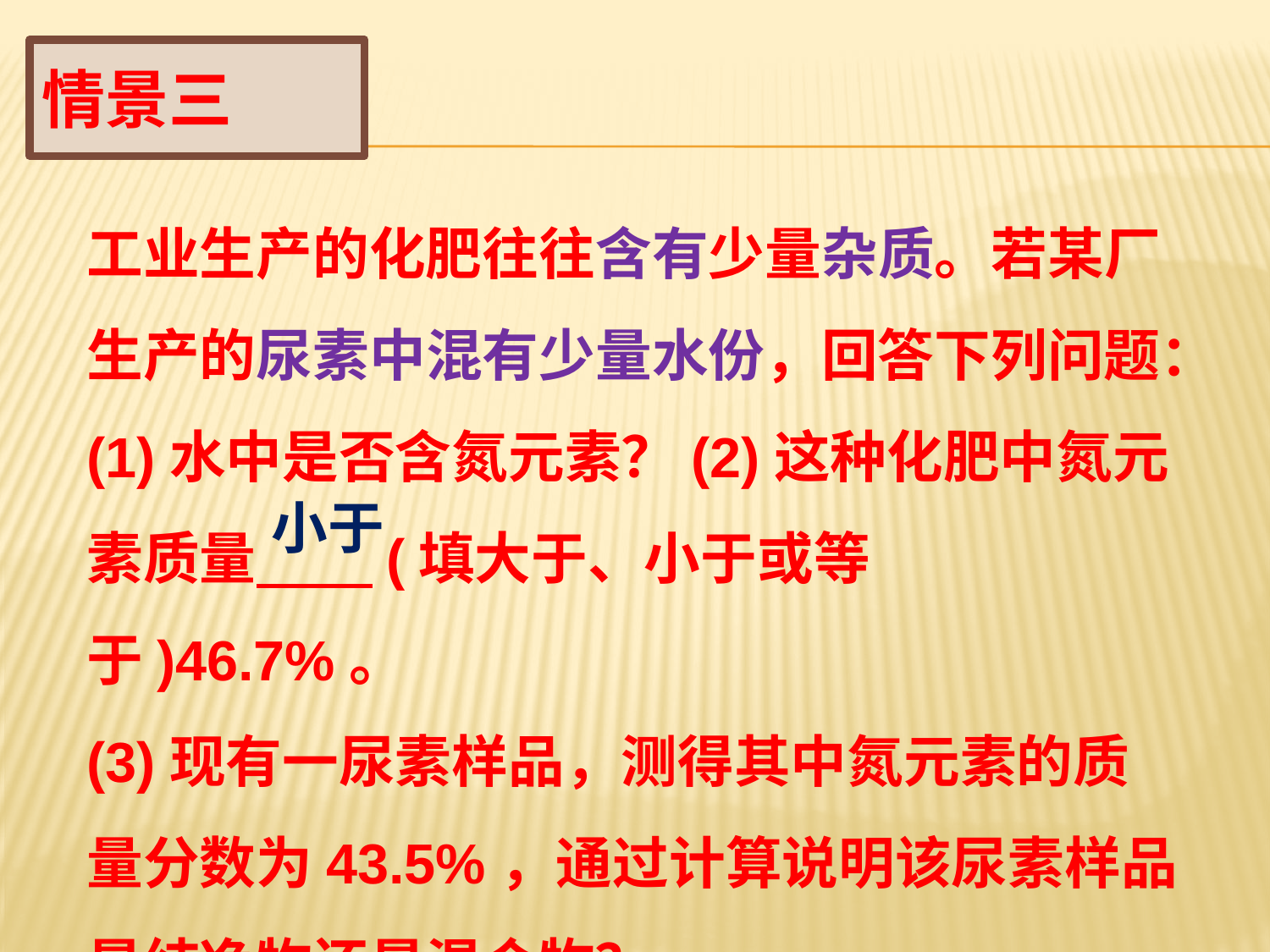

情景三
#
工业生产的化肥往往含有少量杂质。若某厂生产的尿素中混有少量水份，回答下列问题：
(1)水中是否含氮元素？(2)这种化肥中氮元素质量         (填大于、小于或等于)46.7%。
(3)现有一尿素样品，测得其中氮元素的质量分数为43.5%，通过计算说明该尿素样品是纯净物还是混合物？
小于